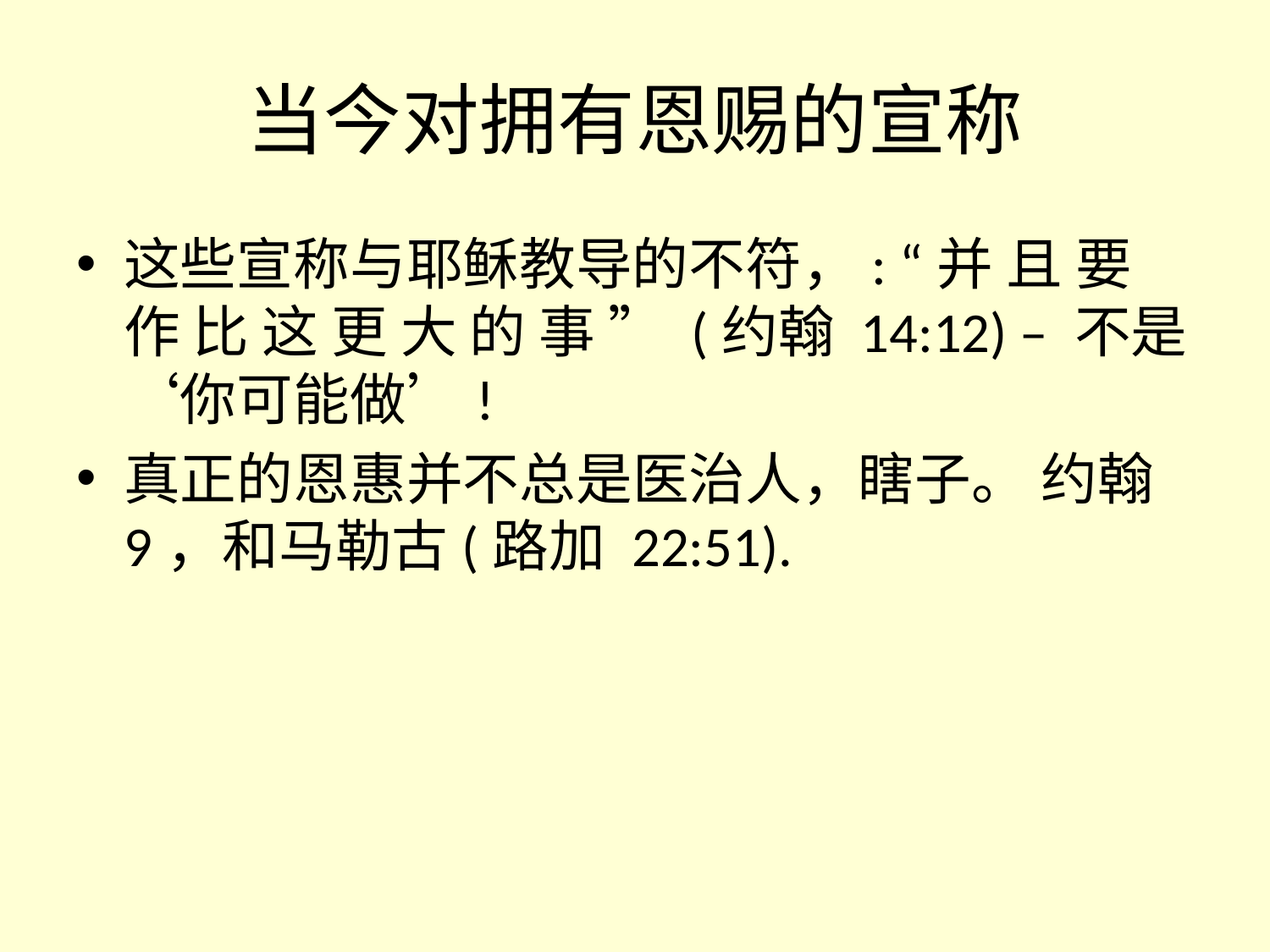

# 当今对拥有恩赐的宣称
这些宣称与耶稣教导的不符，: “并 且 要 作 比 这 更 大 的 事 ” (约翰 14:12) – 不是 ‘你可能做’!
真正的恩惠并不总是医治人，瞎子。 约翰9，和马勒古(路加 22:51).